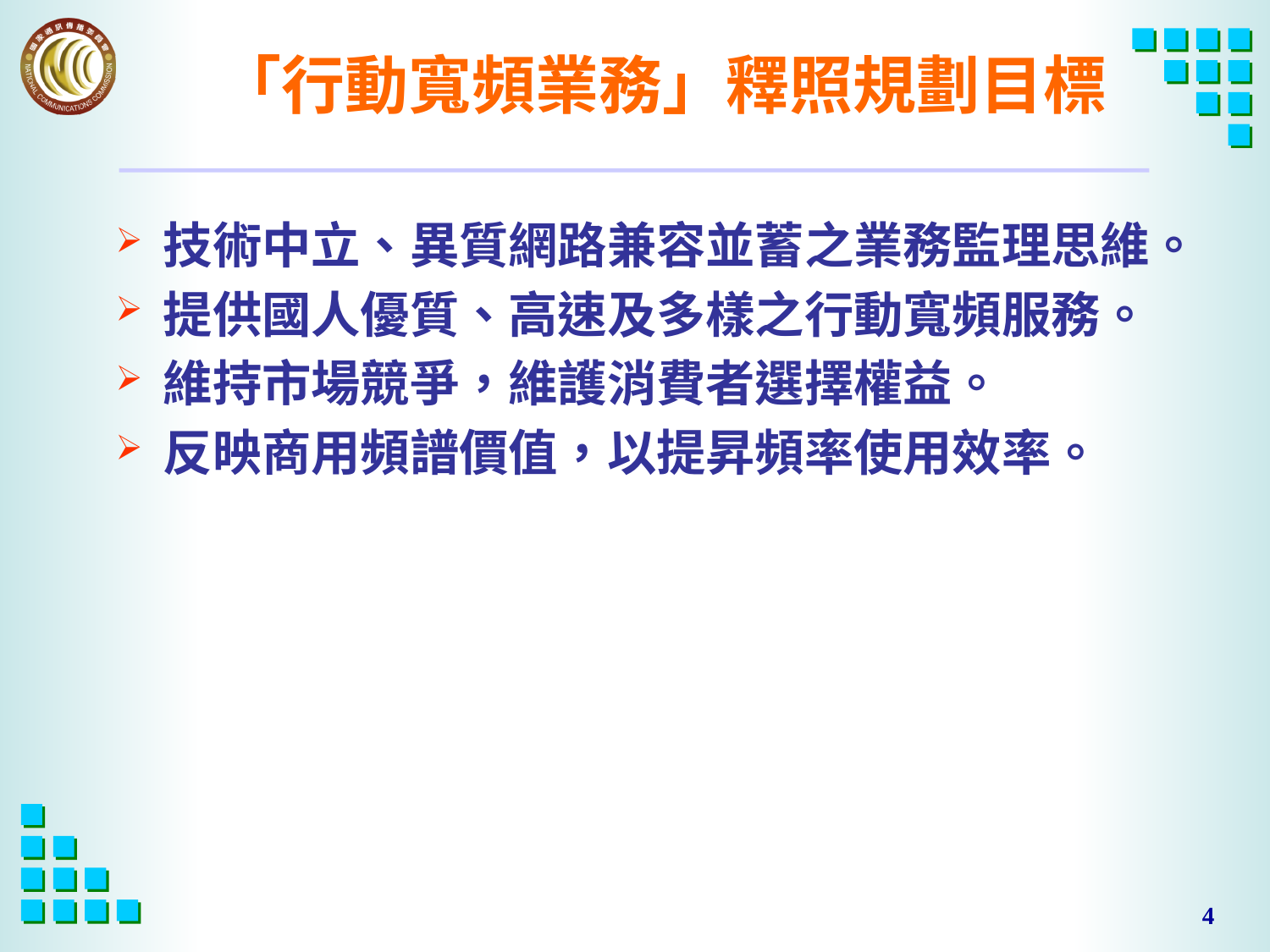

「行動寬頻業務」釋照規劃目標
技術中立、異質網路兼容並蓄之業務監理思維。
提供國人優質、高速及多樣之行動寬頻服務。
維持市場競爭，維護消費者選擇權益。
反映商用頻譜價值，以提昇頻率使用效率。